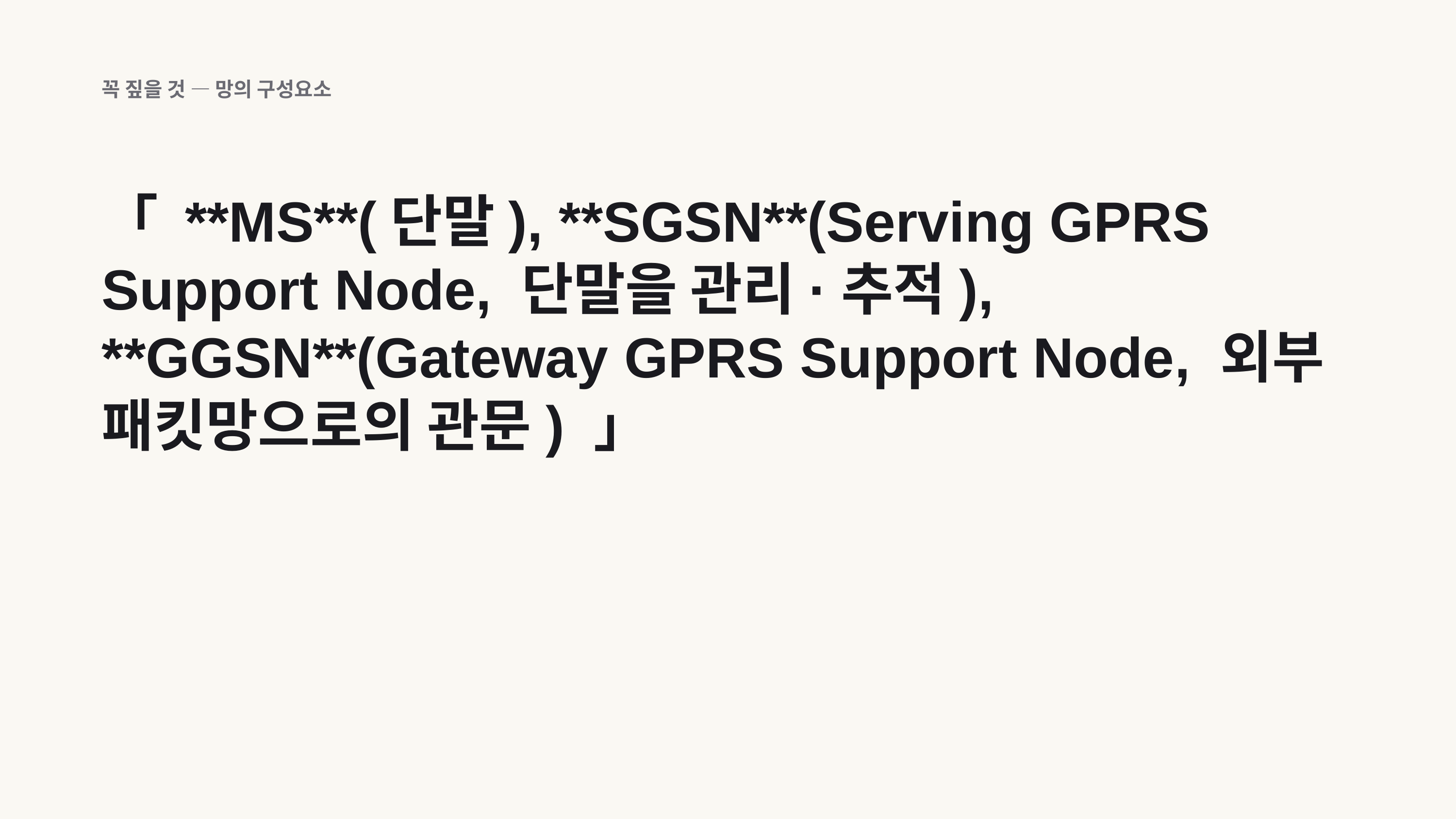

꼭 짚을 것 — 망의 구성요소
「 **MS**(단말), **SGSN**(Serving GPRS Support Node, 단말을 관리·추적), **GGSN**(Gateway GPRS Support Node, 외부 패킷망으로의 관문) 」